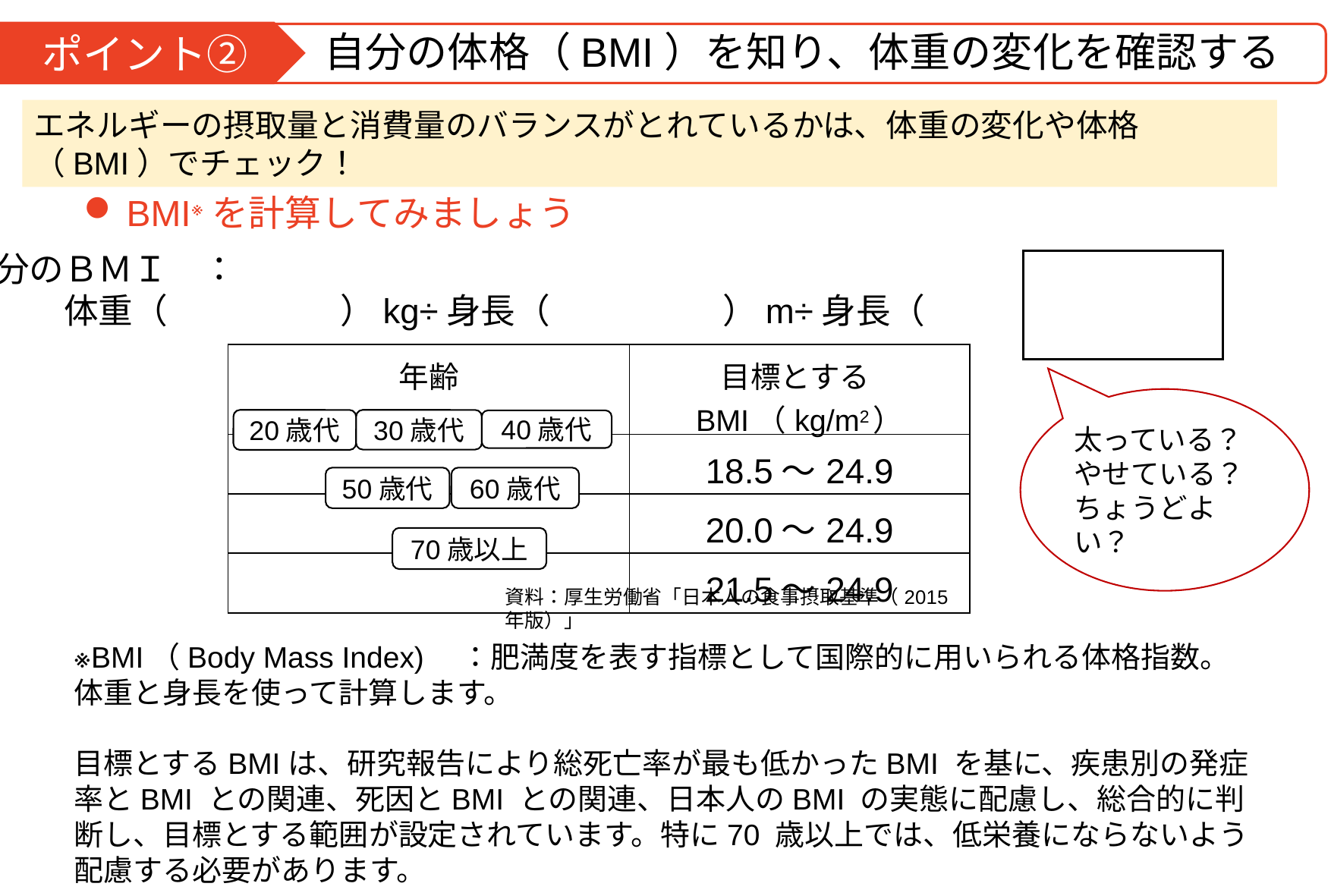

自分の体格（BMI）を知り、体重の変化を確認する
ポイント②

エネルギーの摂取量と消費量のバランスがとれているかは、体重の変化や体格（BMI）でチェック！
BMI※を計算してみましょう
自分のＢＭＩ　：
　　　体重（　　　　　）kg÷身長（　　　　　）m÷身長（　　　　）m＝

| 年齢 | 目標とするBMI（kg/m2） |
| --- | --- |
|  | 18.5～24.9 |
|  | 20.0～24.9 |
|  | 21.5～24.9 |
太っている？
やせている？
ちょうどよい？
20歳代
30歳代
40歳代
50歳代
60歳代
70歳以上
資料：厚生労働省「日本人の食事摂取基準（2015年版）」
※BMI（Body Mass Index)　：肥満度を表す指標として国際的に用いられる体格指数。体重と身長を使って計算します。

目標とするBMIは、研究報告により総死亡率が最も低かったBMI を基に、疾患別の発症率とBMI との関連、死因とBMI との関連、日本人のBMI の実態に配慮し、総合的に判断し、目標とする範囲が設定されています。特に70 歳以上では、低栄養にならないよう配慮する必要があります。